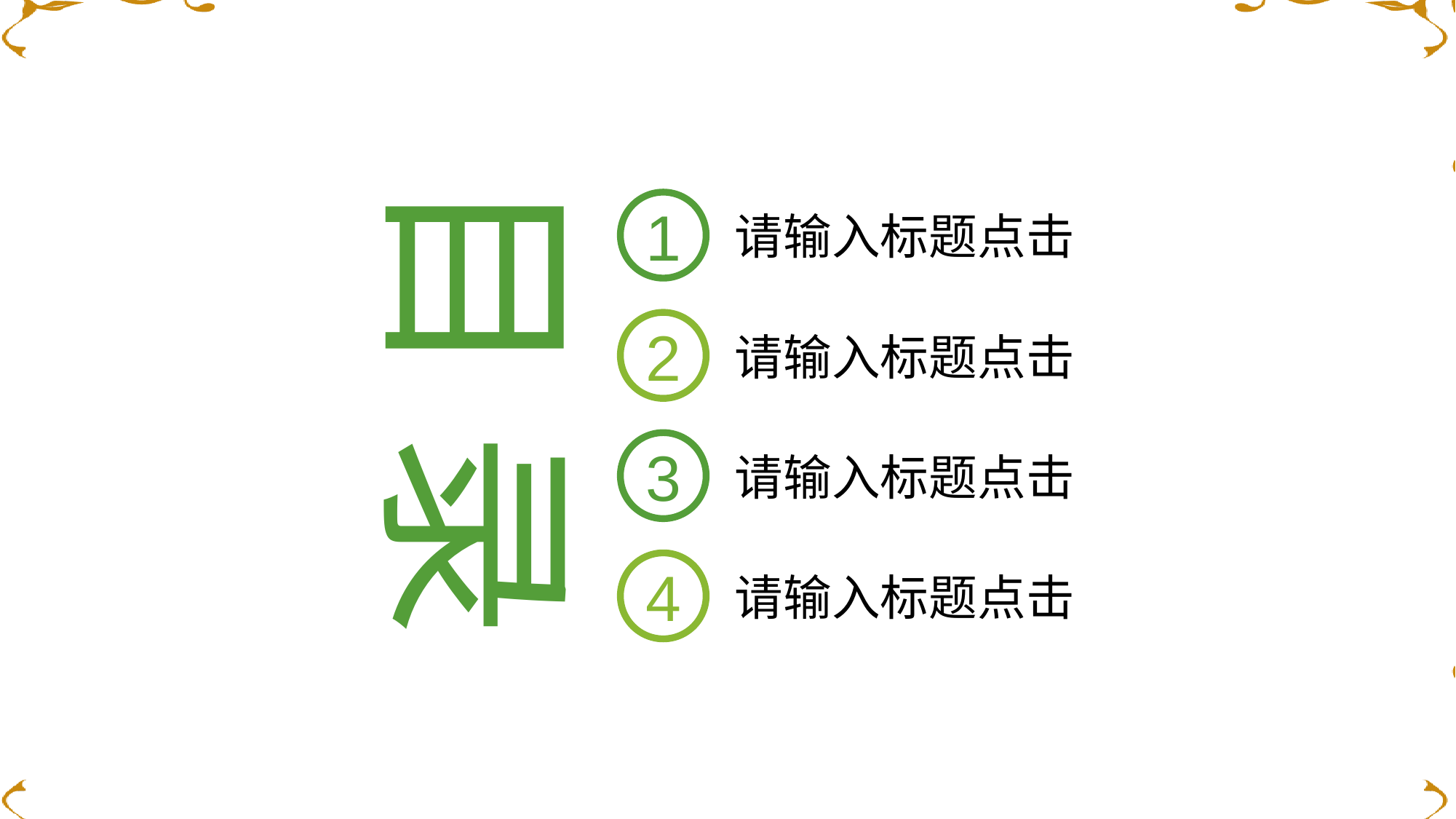

目 录
1
请输入标题点击
2
请输入标题点击
3
请输入标题点击
4
请输入标题点击